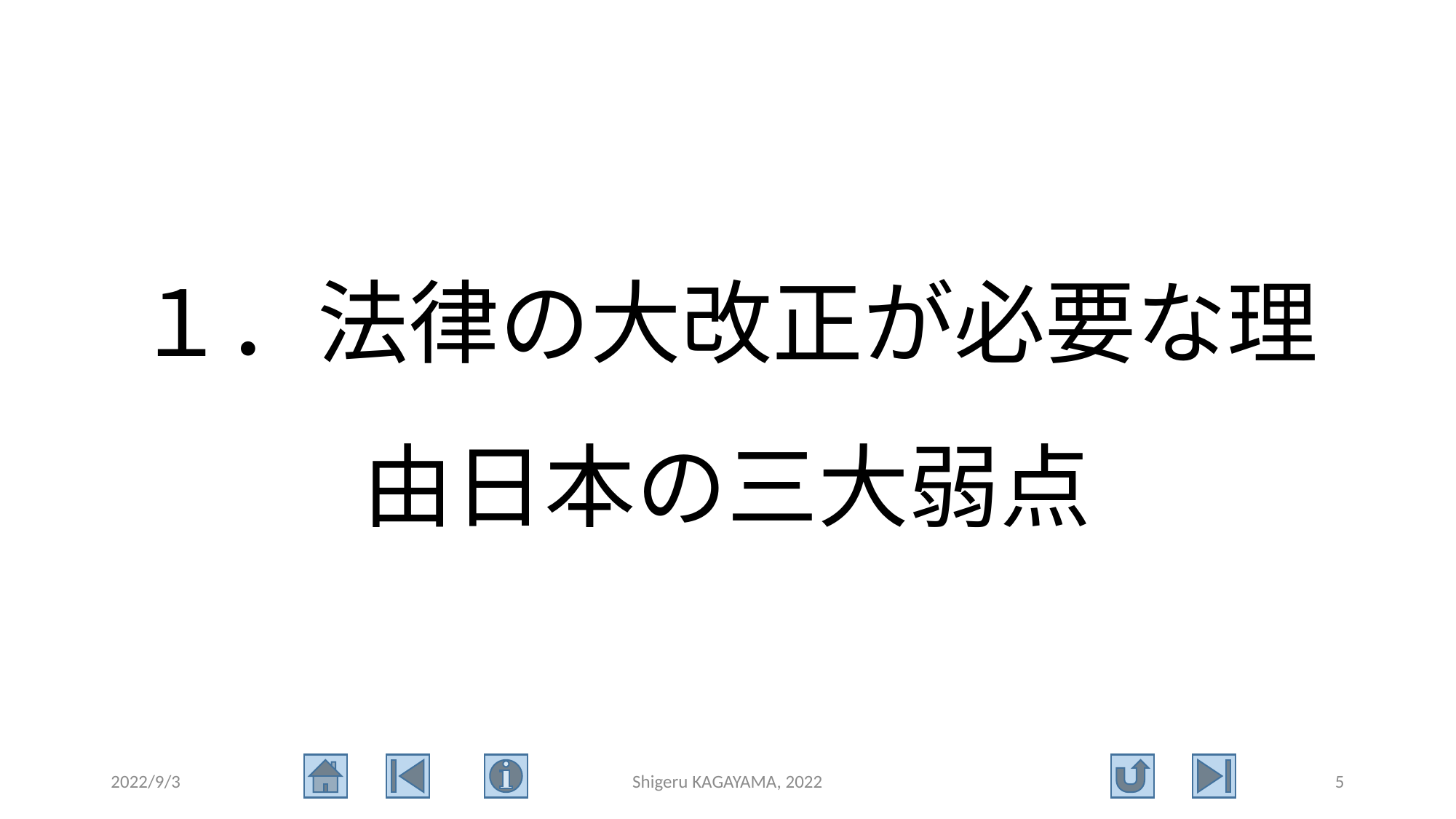

# １．法律の大改正が必要な理由日本の三大弱点

2022/9/3
Shigeru KAGAYAMA, 2022
5